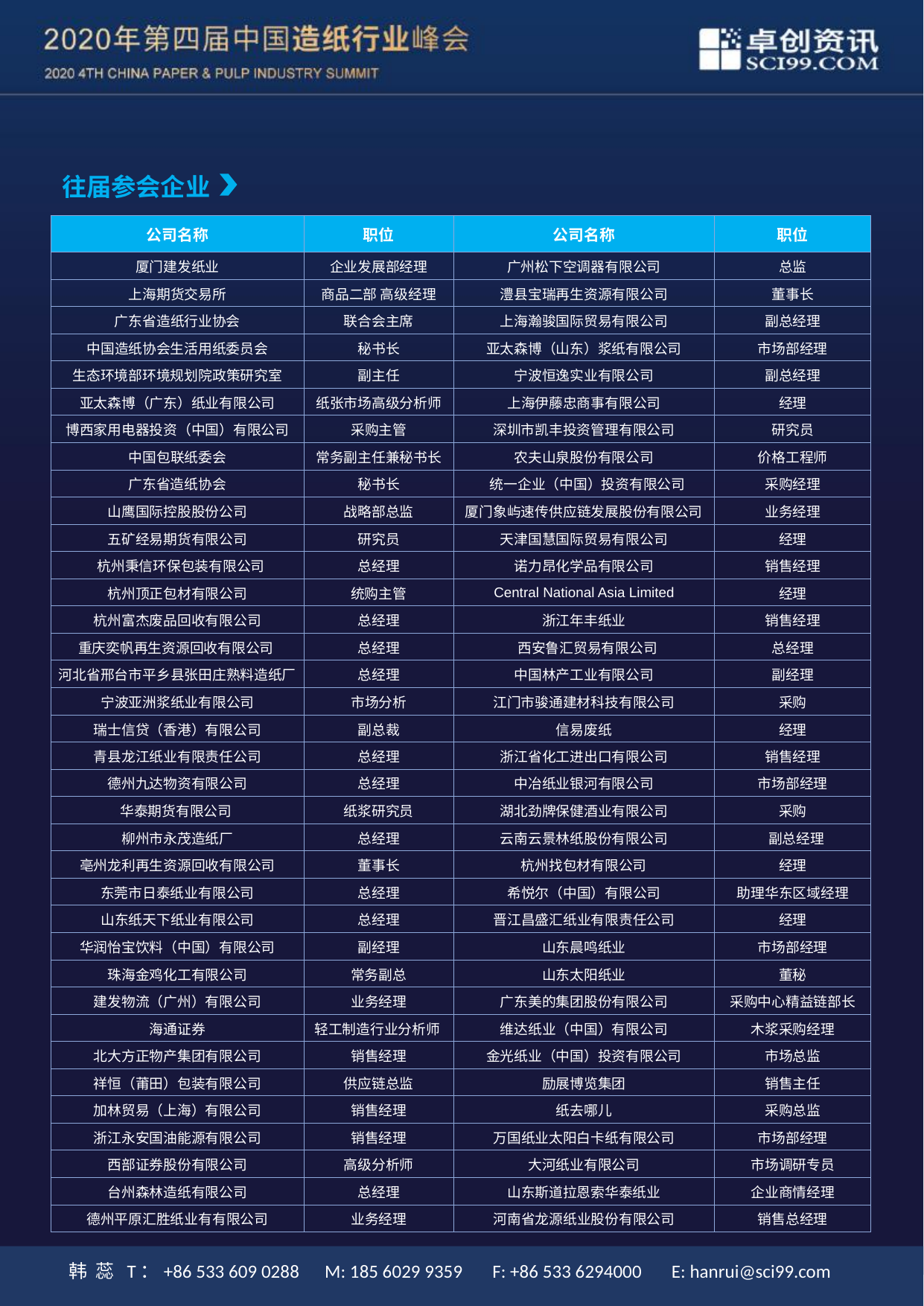

往届参会企业

| 公司名称 | 职位 | 公司名称 | 职位 |
| --- | --- | --- | --- |
| 厦门建发纸业 | 企业发展部经理 | 广州松下空调器有限公司 | 总监 |
| 上海期货交易所 | 商品二部 高级经理 | 澧县宝瑞再生资源有限公司 | 董事长 |
| 广东省造纸行业协会 | 联合会主席 | 上海瀚骏国际贸易有限公司 | 副总经理 |
| 中国造纸协会生活用纸委员会 | 秘书长 | 亚太森博（山东）浆纸有限公司 | 市场部经理 |
| 生态环境部环境规划院政策研究室 | 副主任 | 宁波恒逸实业有限公司 | 副总经理 |
| 亚太森博（广东）纸业有限公司 | 纸张市场高级分析师 | 上海伊藤忠商事有限公司 | 经理 |
| 博西家用电器投资（中国）有限公司 | 采购主管 | 深圳市凯丰投资管理有限公司 | 研究员 |
| 中国包联纸委会 | 常务副主任兼秘书长 | 农夫山泉股份有限公司 | 价格工程师 |
| 广东省造纸协会 | 秘书长 | 统一企业（中国）投资有限公司 | 采购经理 |
| 山鹰国际控股股份公司 | 战略部总监 | 厦门象屿速传供应链发展股份有限公司 | 业务经理 |
| 五矿经易期货有限公司 | 研究员 | 天津国慧国际贸易有限公司 | 经理 |
| 杭州秉信环保包装有限公司 | 总经理 | 诺力昂化学品有限公司 | 销售经理 |
| 杭州顶正包材有限公司 | 统购主管 | Central National Asia Limited | 经理 |
| 杭州富杰废品回收有限公司 | 总经理 | 浙江年丰纸业 | 销售经理 |
| 重庆奕帆再生资源回收有限公司 | 总经理 | 西安鲁汇贸易有限公司 | 总经理 |
| 河北省邢台市平乡县张田庄熟料造纸厂 | 总经理 | 中国林产工业有限公司 | 副经理 |
| 宁波亚洲浆纸业有限公司 | 市场分析 | 江门市骏通建材科技有限公司 | 采购 |
| 瑞士信贷（香港）有限公司 | 副总裁 | 信易废纸 | 经理 |
| 青县龙江纸业有限责任公司 | 总经理 | 浙江省化工进出口有限公司 | 销售经理 |
| 德州九达物资有限公司 | 总经理 | 中冶纸业银河有限公司 | 市场部经理 |
| 华泰期货有限公司 | 纸浆研究员 | 湖北劲牌保健酒业有限公司 | 采购 |
| 柳州市永茂造纸厂 | 总经理 | 云南云景林纸股份有限公司 | 副总经理 |
| 亳州龙利再生资源回收有限公司 | 董事长 | 杭州找包材有限公司 | 经理 |
| 东莞市日泰纸业有限公司 | 总经理 | 希悦尔（中国）有限公司 | 助理华东区域经理 |
| 山东纸天下纸业有限公司 | 总经理 | 晋江昌盛汇纸业有限责任公司 | 经理 |
| 华润怡宝饮料（中国）有限公司 | 副经理 | 山东晨鸣纸业 | 市场部经理 |
| 珠海金鸡化工有限公司 | 常务副总 | 山东太阳纸业 | 董秘 |
| 建发物流（广州）有限公司 | 业务经理 | 广东美的集团股份有限公司 | 采购中心精益链部长 |
| 海通证券 | 轻工制造行业分析师 | 维达纸业（中国）有限公司 | 木浆采购经理 |
| 北大方正物产集团有限公司 | 销售经理 | 金光纸业（中国）投资有限公司 | 市场总监 |
| 祥恒（莆田）包装有限公司 | 供应链总监 | 励展博览集团 | 销售主任 |
| 加林贸易（上海）有限公司 | 销售经理 | 纸去哪儿 | 采购总监 |
| 浙江永安国油能源有限公司 | 销售经理 | 万国纸业太阳白卡纸有限公司 | 市场部经理 |
| 西部证券股份有限公司 | 高级分析师 | 大河纸业有限公司 | 市场调研专员 |
| 台州森林造纸有限公司 | 总经理 | 山东斯道拉恩索华泰纸业 | 企业商情经理 |
| 德州平原汇胜纸业有有限公司 | 业务经理 | 河南省龙源纸业股份有限公司 | 销售总经理 |